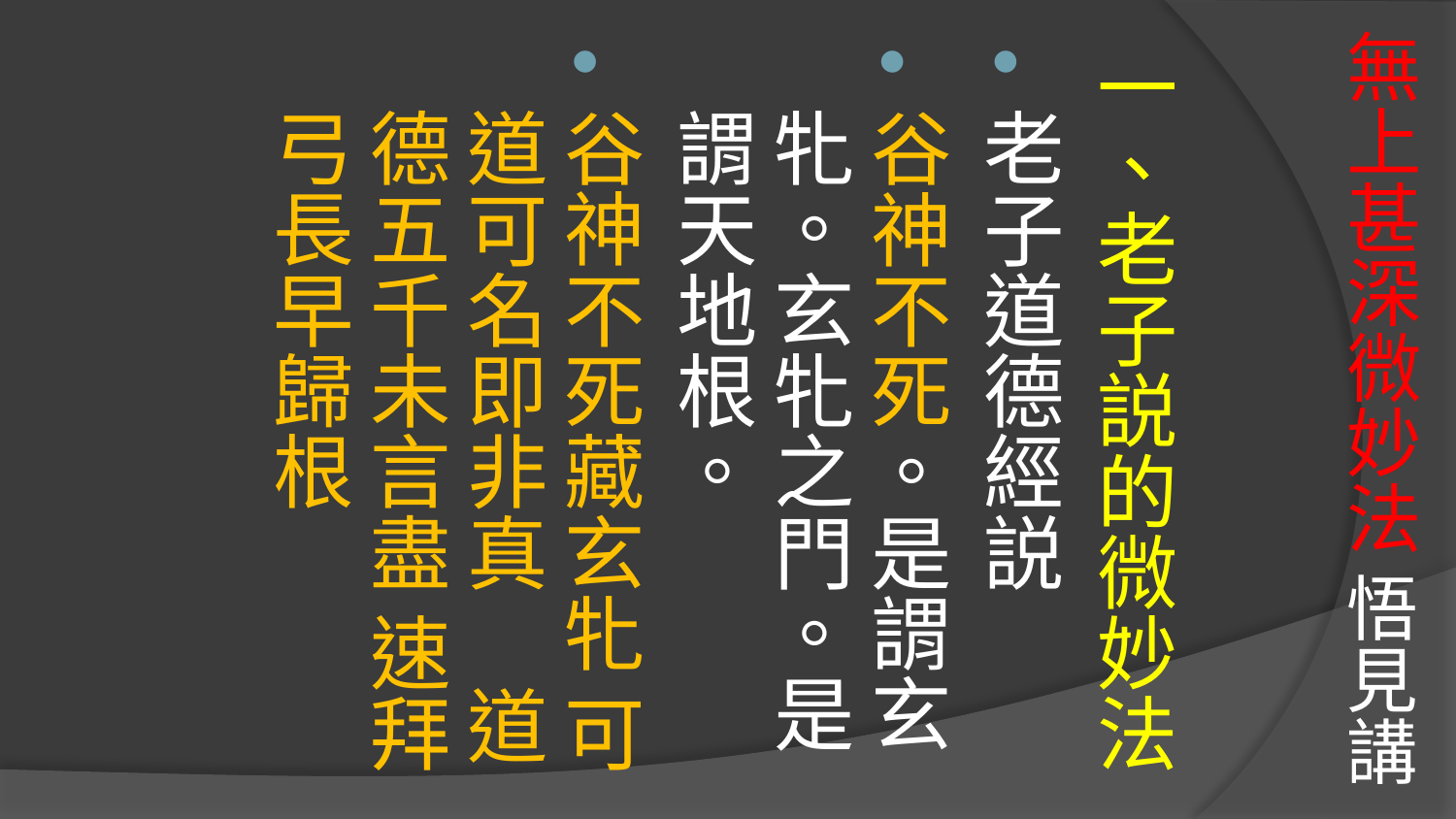

# 無上甚深微妙法 悟見講
一、老子説的微妙法
老子道德經説
谷神不死。是謂玄牝。玄牝之門。是謂天地根。
谷神不死藏玄牝 可道可名即非真     道德五千未言盡 速拜弓長早歸根